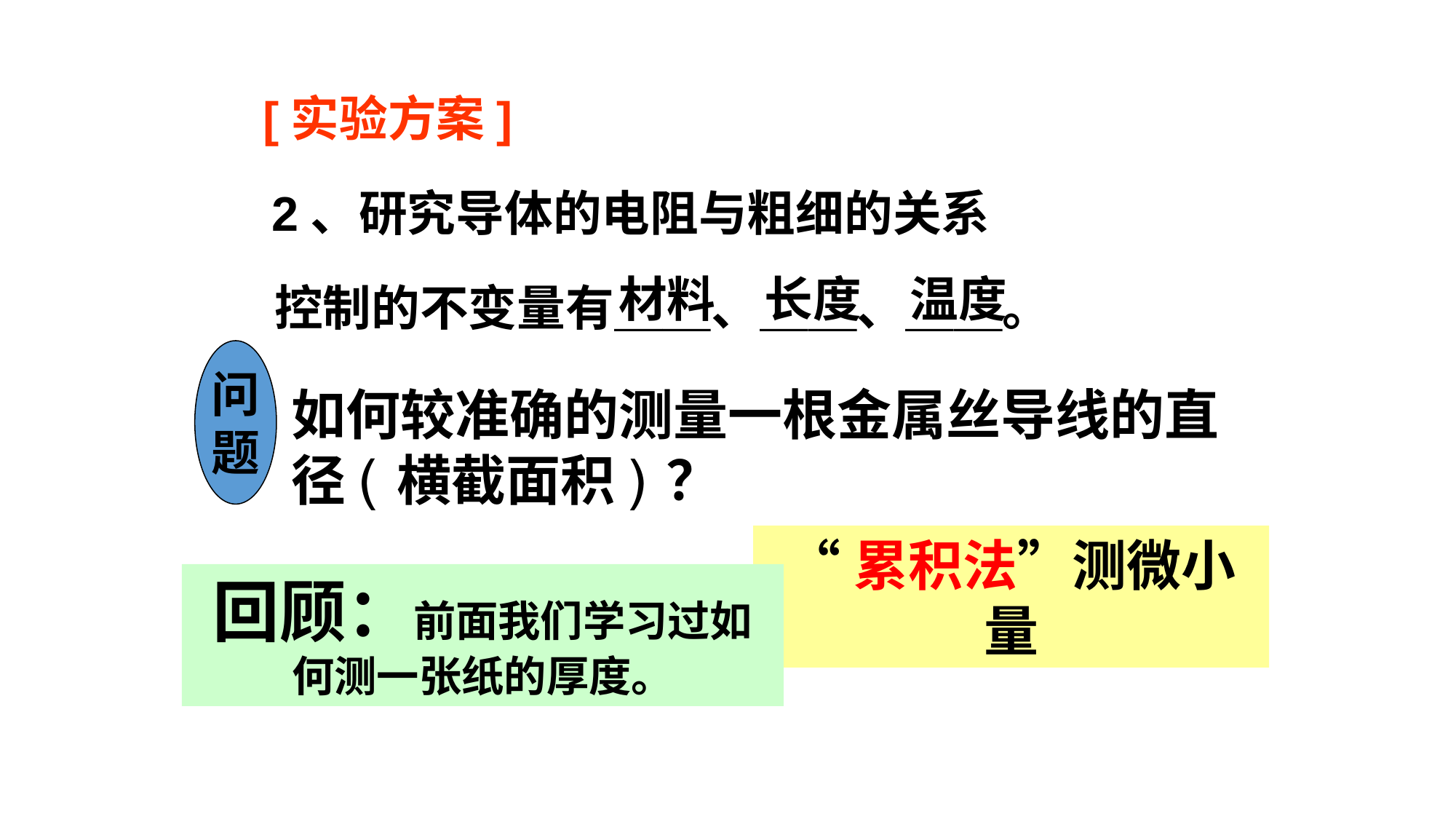

[实验方案]
2、研究导体的电阻与粗细的关系
材料　长度　温度
控制的不变量有＿＿、＿＿、＿＿。
问
题
如何较准确的测量一根金属丝导线的直径(横截面积)？
回顾：前面我们学习过如何测一张纸的厚度。
“累积法”测微小量